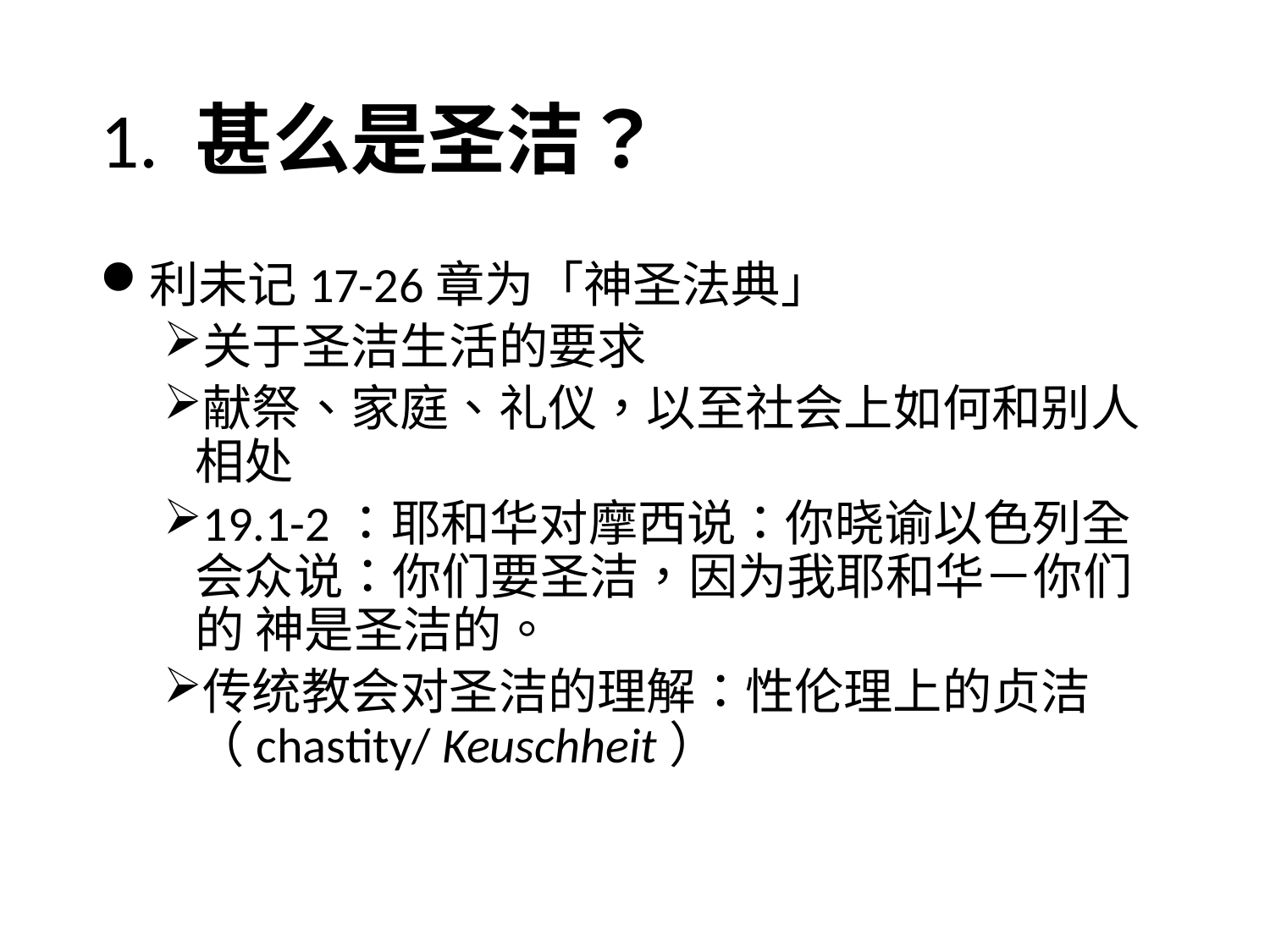

# 1. 甚么是圣洁？
利未记17-26章为「神圣法典」
关于圣洁生活的要求
献祭、家庭、礼仪，以至社会上如何和别人相处
19.1-2：耶和华对摩西说：你晓谕以色列全会众说：你们要圣洁，因为我耶和华－你们的 神是圣洁的。
传统教会对圣洁的理解：性伦理上的贞洁（chastity/ Keuschheit）